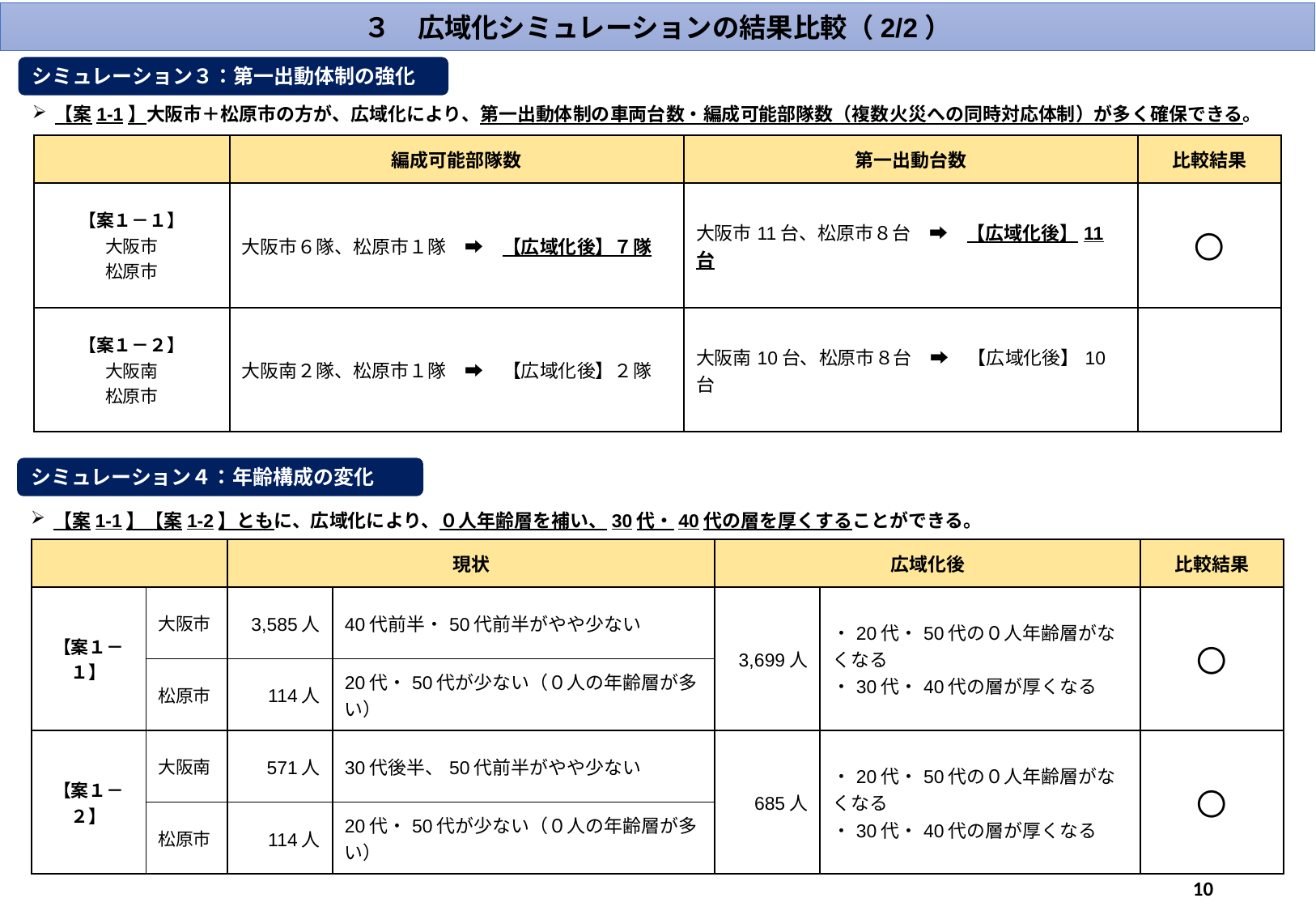

３　広域化シミュレーションの結果比較（2/2）
シミュレーション３：第一出動体制の強化
【案1-1】大阪市＋松原市の方が、広域化により、第一出動体制の車両台数・編成可能部隊数（複数火災への同時対応体制）が多く確保できる。
|  | 編成可能部隊数 | 第一出動台数 | 比較結果 |
| --- | --- | --- | --- |
| 【案１－１】 大阪市 松原市 | 大阪市６隊、松原市１隊　➡　【広域化後】７隊 | 大阪市11台、松原市８台　➡　【広域化後】11台 | 〇 |
| 【案１－２】 大阪南 松原市 | 大阪南２隊、松原市１隊　➡　【広域化後】２隊 | 大阪南10台、松原市８台　➡　【広域化後】10台 |  |
シミュレーション４：年齢構成の変化
【案1-1】【案1-2】ともに、広域化により、０人年齢層を補い、30代・40代の層を厚くすることができる。
|  |  | 現状 | 現状 | 広域化後 | 広域化後 | 比較結果 |
| --- | --- | --- | --- | --- | --- | --- |
| 【案１－１】 | 大阪市 | 3,585人 | 40代前半・50代前半がやや少ない | 3,699人 | ・20代・50代の０人年齢層がなくなる ・30代・40代の層が厚くなる | 〇 |
|  | 松原市 | 114人 | 20代・50代が少ない（０人の年齢層が多い） |  | 20代・50代の０人年齢層がなくなる |  |
| 【案１－２】 | 大阪南 | 571人 | 30代後半、50代前半がやや少ない | 685人 | ・20代・50代の０人年齢層がなくなる ・30代・40代の層が厚くなる | 〇 |
|  | 松原市 | 114人 | 20代・50代が少ない（０人の年齢層が多い） |  | 20代・50代の０人年齢層がなくなる |  |
10